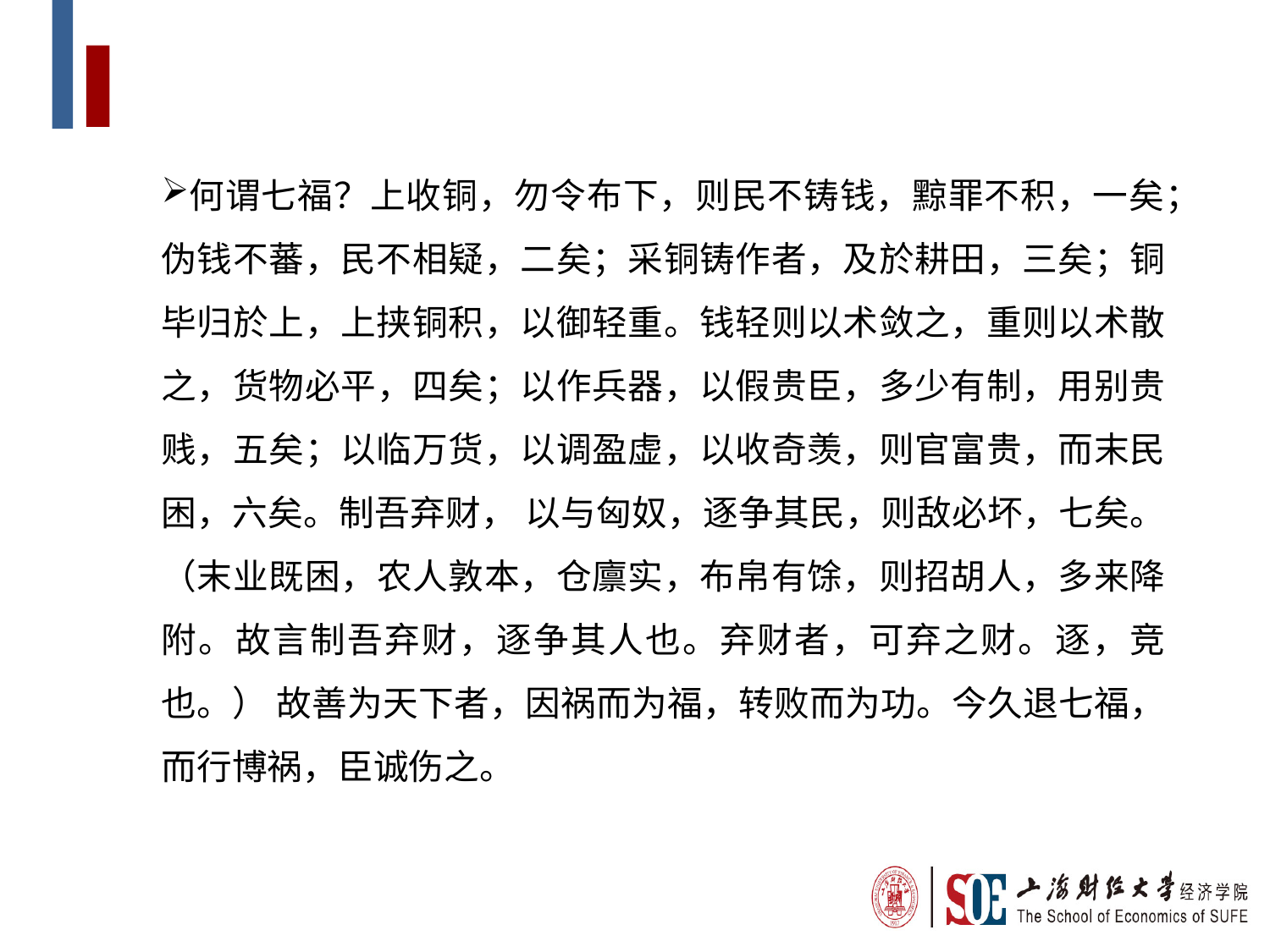

何谓七福？上收铜，勿令布下，则民不铸钱，黥罪不积，一矣；伪钱不蕃，民不相疑，二矣；采铜铸作者，及於耕田，三矣；铜毕归於上，上挟铜积，以御轻重。钱轻则以术敛之，重则以术散之，货物必平，四矣；以作兵器，以假贵臣，多少有制，用别贵贱，五矣；以临万货，以调盈虚，以收奇羡，则官富贵，而末民困，六矣。制吾弃财， 以与匈奴，逐争其民，则敌必坏，七矣。（末业既困，农人敦本，仓廪实，布帛有馀，则招胡人，多来降附。故言制吾弃财，逐争其人也。弃财者，可弃之财。逐，竞也。） 故善为天下者，因祸而为福，转败而为功。今久退七福， 而行博祸，臣诚伤之。